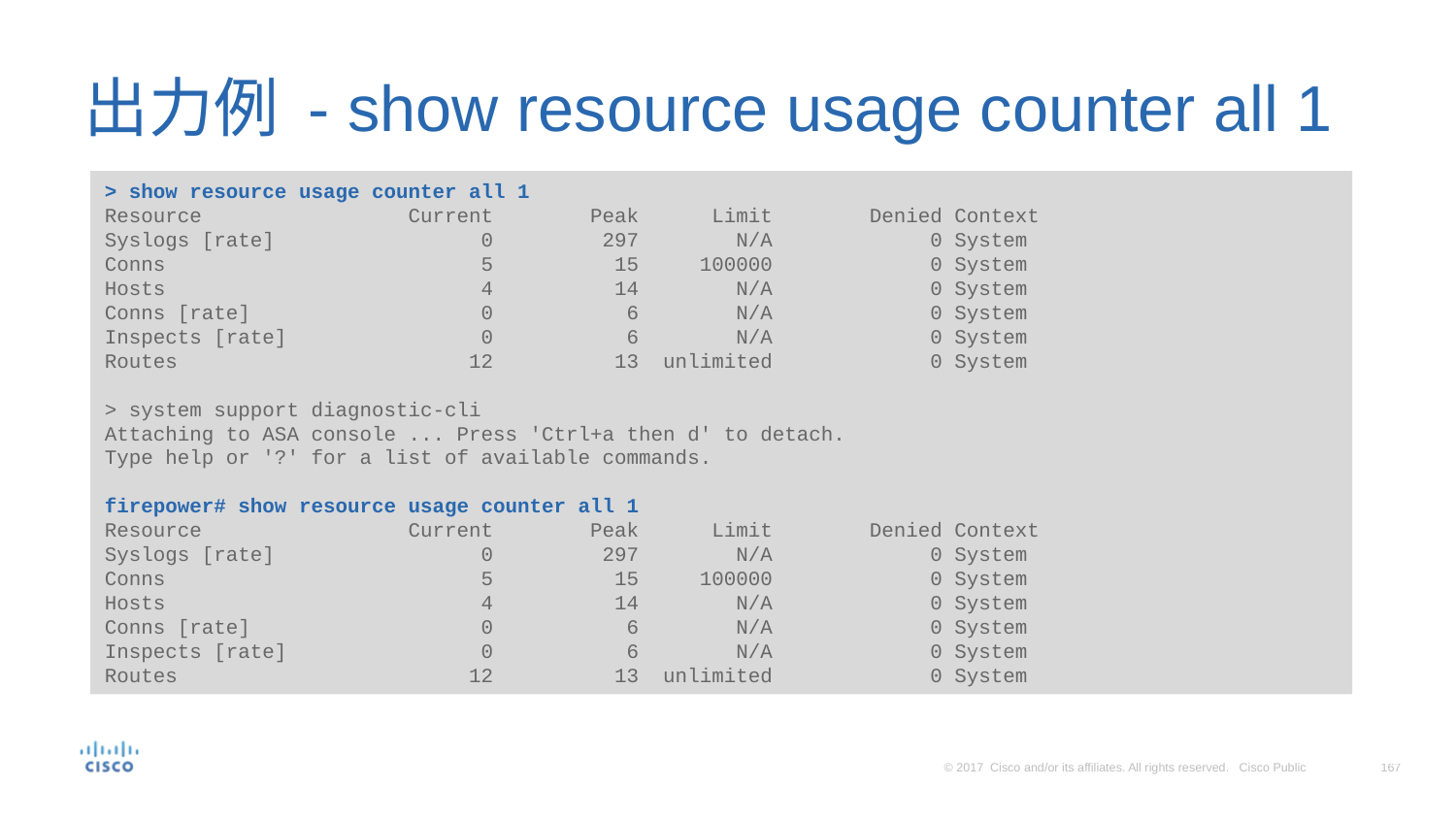

# 出力例 - show resource usage counter all 1
> show resource usage counter all 1
Resource                 Current        Peak      Limit        Denied Context
Syslogs [rate]                 0         297        N/A             0 System
Conns                          5          15     100000             0 System
Hosts                          4          14        N/A             0 System
Conns [rate]                   0           6        N/A             0 System
Inspects [rate]                0           6        N/A             0 System
Routes                        12          13  unlimited             0 System

> system support diagnostic-cli
Attaching to ASA console ... Press 'Ctrl+a then d' to detach.
Type help or '?' for a list of available commands.

firepower# show resource usage counter all 1
Resource                 Current        Peak      Limit        Denied Context
Syslogs [rate]                 0         297        N/A             0 System
Conns                          5          15     100000             0 System
Hosts                          4          14        N/A             0 System
Conns [rate]                   0           6        N/A             0 System
Inspects [rate]                0           6        N/A             0 System
Routes                        12          13  unlimited             0 System